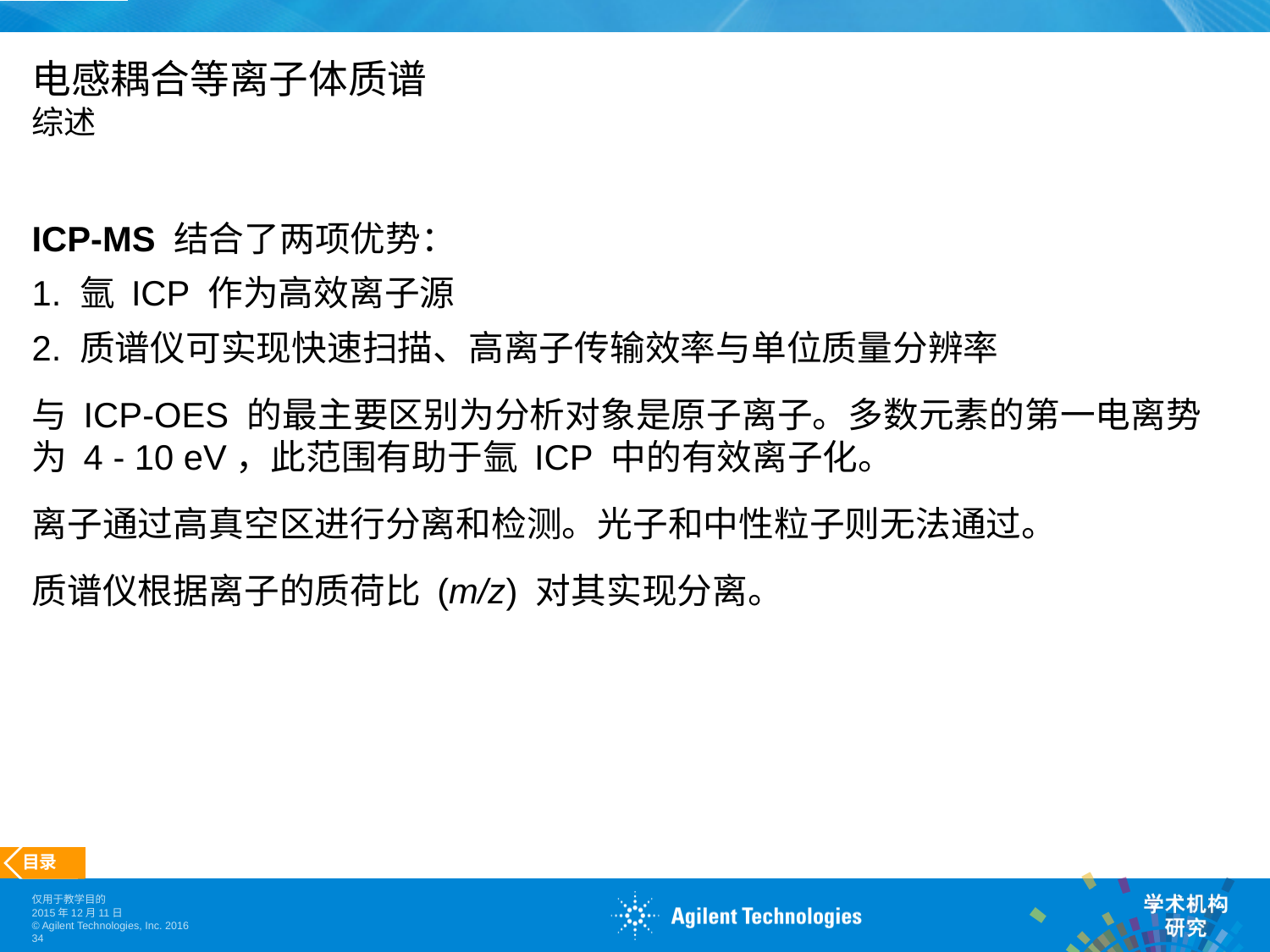

# 电感耦合等离子体质谱 综述
ICP-MS 结合了两项优势：
氩 ICP 作为高效离子源
质谱仪可实现快速扫描、高离子传输效率与单位质量分辨率
与 ICP-OES 的最主要区别为分析对象是原子离子。多数元素的第一电离势为 4 - 10 eV，此范围有助于氩 ICP 中的有效离子化。
离子通过高真空区进行分离和检测。光子和中性粒子则无法通过。
质谱仪根据离子的质荷比 (m/z) 对其实现分离。
目录